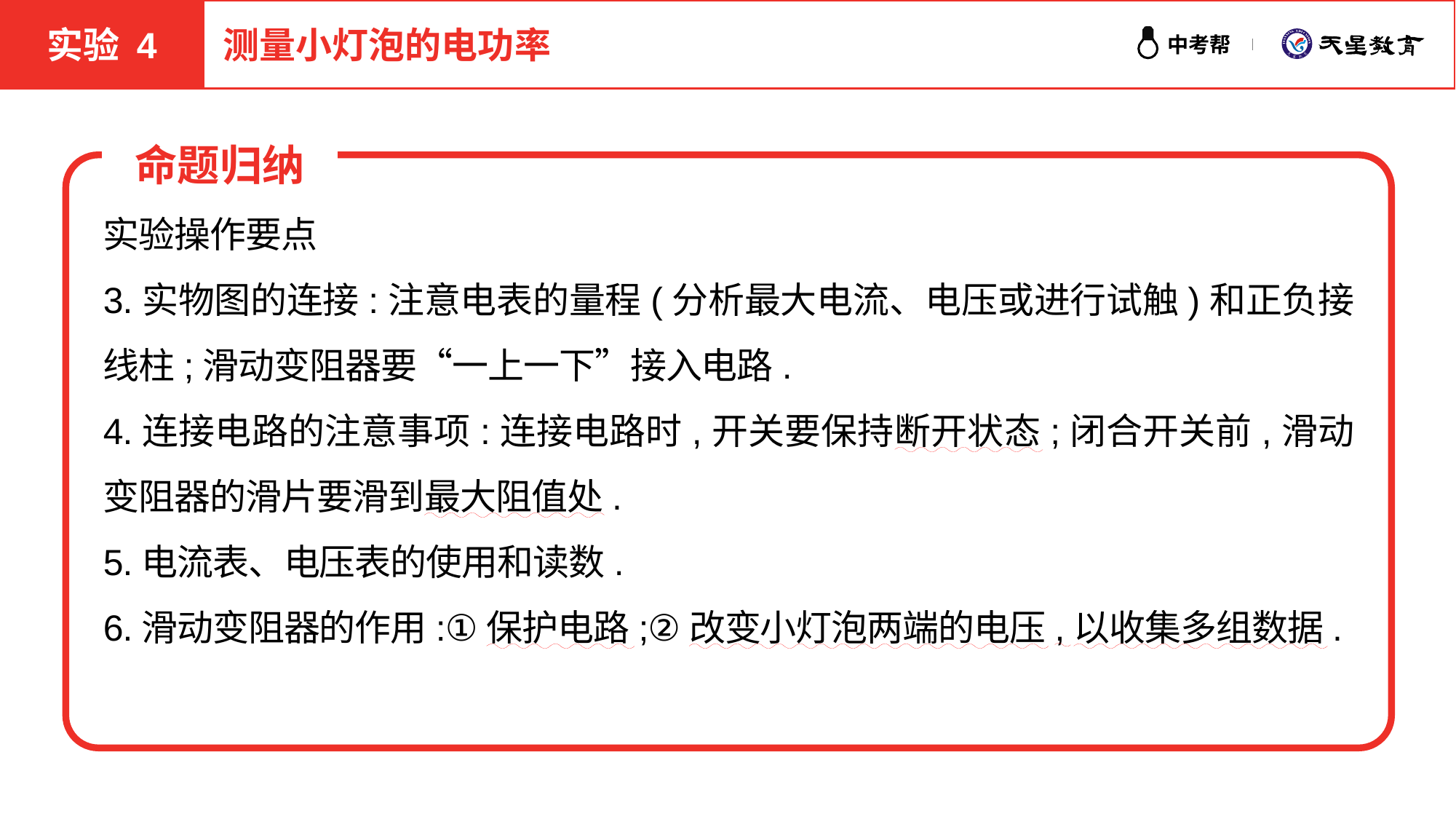

实验 4
测量小灯泡的电功率
命题归纳

实验操作要点
3.实物图的连接:注意电表的量程(分析最大电流、电压或进行试触)和正负接线柱;滑动变阻器要“一上一下”接入电路.
4.连接电路的注意事项:连接电路时,开关要保持断开状态;闭合开关前,滑动变阻器的滑片要滑到最大阻值处.
5.电流表、电压表的使用和读数.
6.滑动变阻器的作用:①保护电路;②改变小灯泡两端的电压,以收集多组数据.